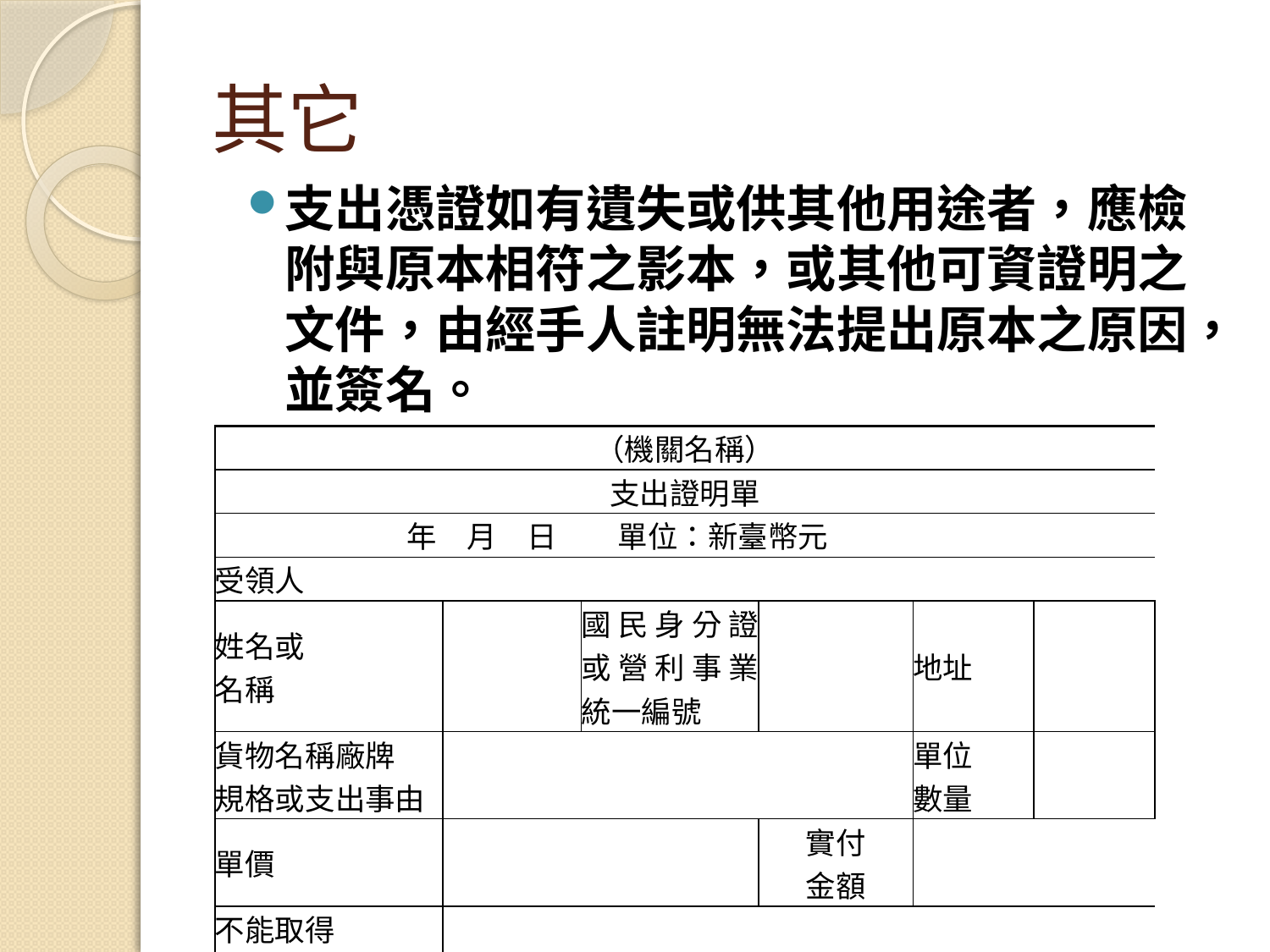

# 其它
支出憑證如有遺失或供其他用途者，應檢附與原本相符之影本，或其他可資證明之文件，由經手人註明無法提出原本之原因，並簽名。

| （機關名稱） |  |  |  |  |  |
| --- | --- | --- | --- | --- | --- |
| 支出證明單 |  |  |  |  |  |
| 年　月　日 單位：新臺幣元 |  |  |  |  |  |
| 受領人 |  |  |  |  |  |
| 姓名或 名稱 |  | 國民身分證或營利事業統一編號 |  | 地址 |  |
| 貨物名稱廠牌 規格或支出事由 |  |  |  | 單位 數量 |  |
| 單價 |  |  | 實付 金額 |  |  |
| 不能取得 單據原因 |  |  |  |  |  |
| 經手人 |  |  |  |  |  |